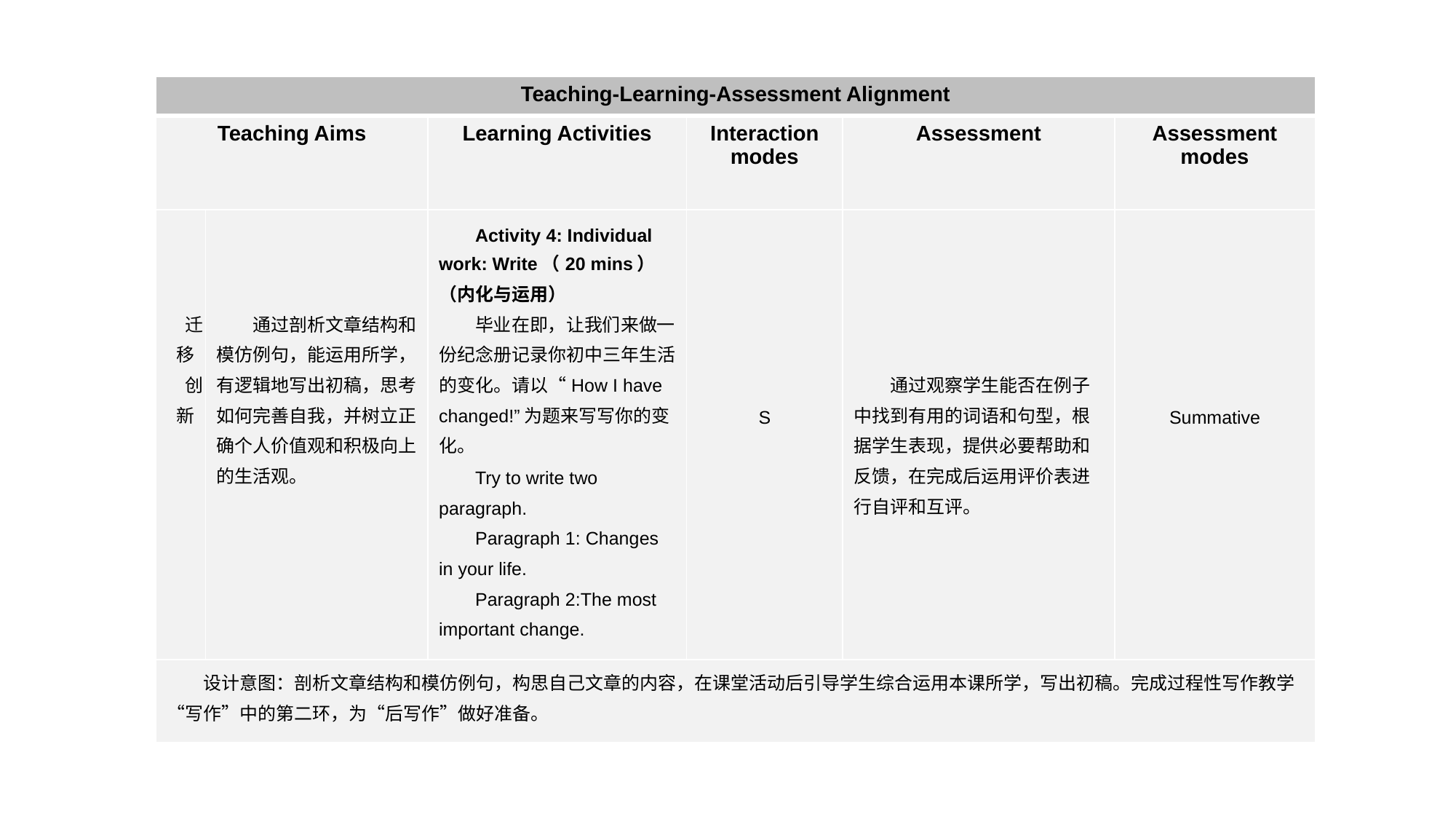

| Teaching-Learning-Assessment Alignment |  |  |  |  |  |
| --- | --- | --- | --- | --- | --- |
| Teaching Aims |  | Learning Activities | Interaction modes | Assessment | Assessment modes |
| 迁移 创新 | 通过剖析文章结构和模仿例句，能运用所学，有逻辑地写出初稿，思考如何完善自我，并树立正确个人价值观和积极向上的生活观。 | Activity 4: Individual work: Write（20 mins）（内化与运用） 毕业在即，让我们来做一份纪念册记录你初中三年生活的变化。请以“How I have changed!”为题来写写你的变化。 Try to write two paragraph. Paragraph 1: Changes in your life. Paragraph 2:The most important change. | S | 通过观察学生能否在例子中找到有用的词语和句型，根据学生表现，提供必要帮助和反馈，在完成后运用评价表进行自评和互评。 | Summative |
| 设计意图：剖析文章结构和模仿例句，构思自己文章的内容，在课堂活动后引导学生综合运用本课所学，写出初稿。完成过程性写作教学“写作”中的第二环，为“后写作”做好准备。 |  |  |  |  |  |